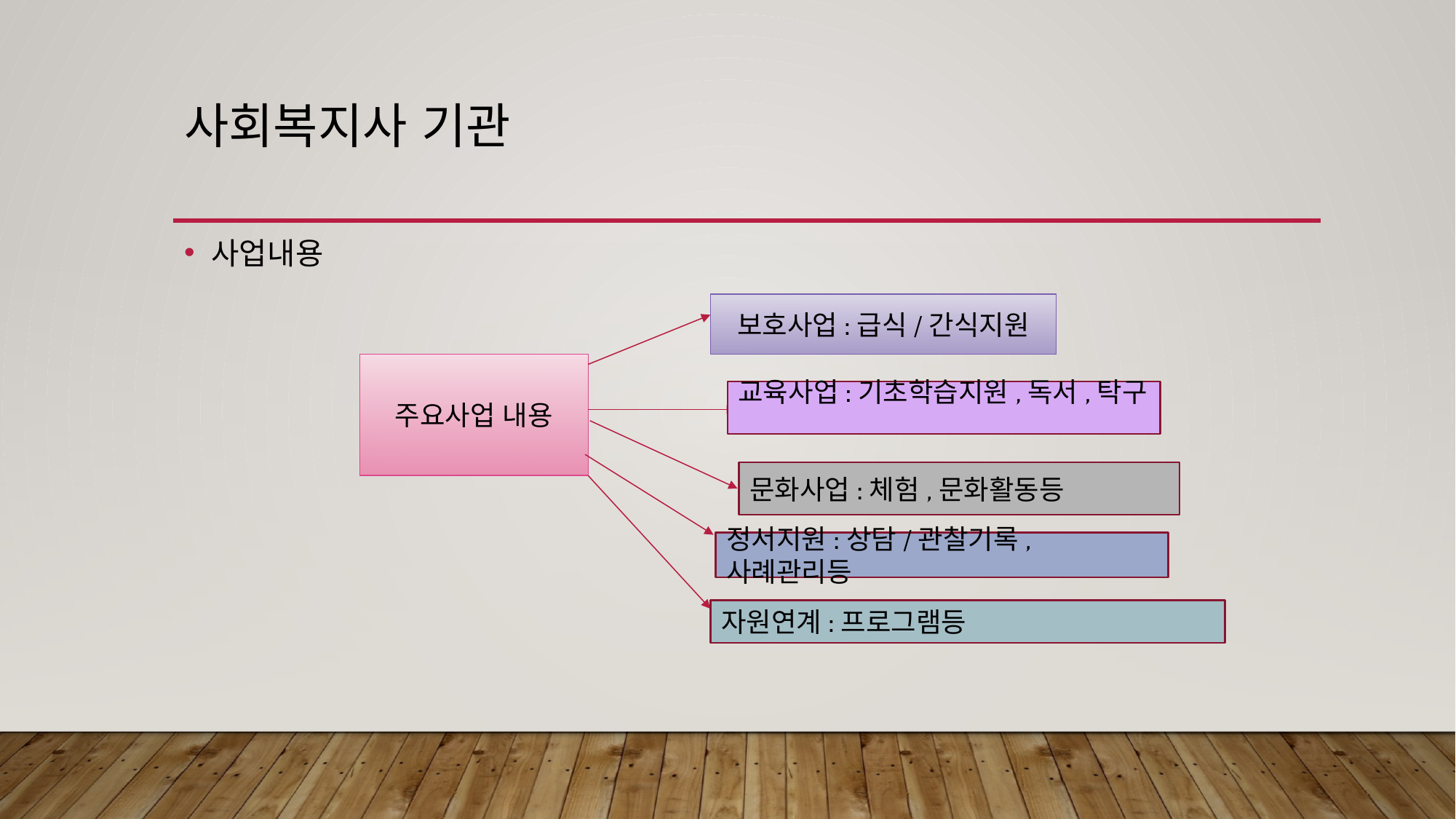

# 사회복지사 기관
사업내용
보호사업:급식/간식지원
주요사업 내용
교육사업:기초학습지원,독서,탁구
문화사업:체험,문화활동등
정서지원:상담/관찰기록,사례관리등
자원연계:프로그램등